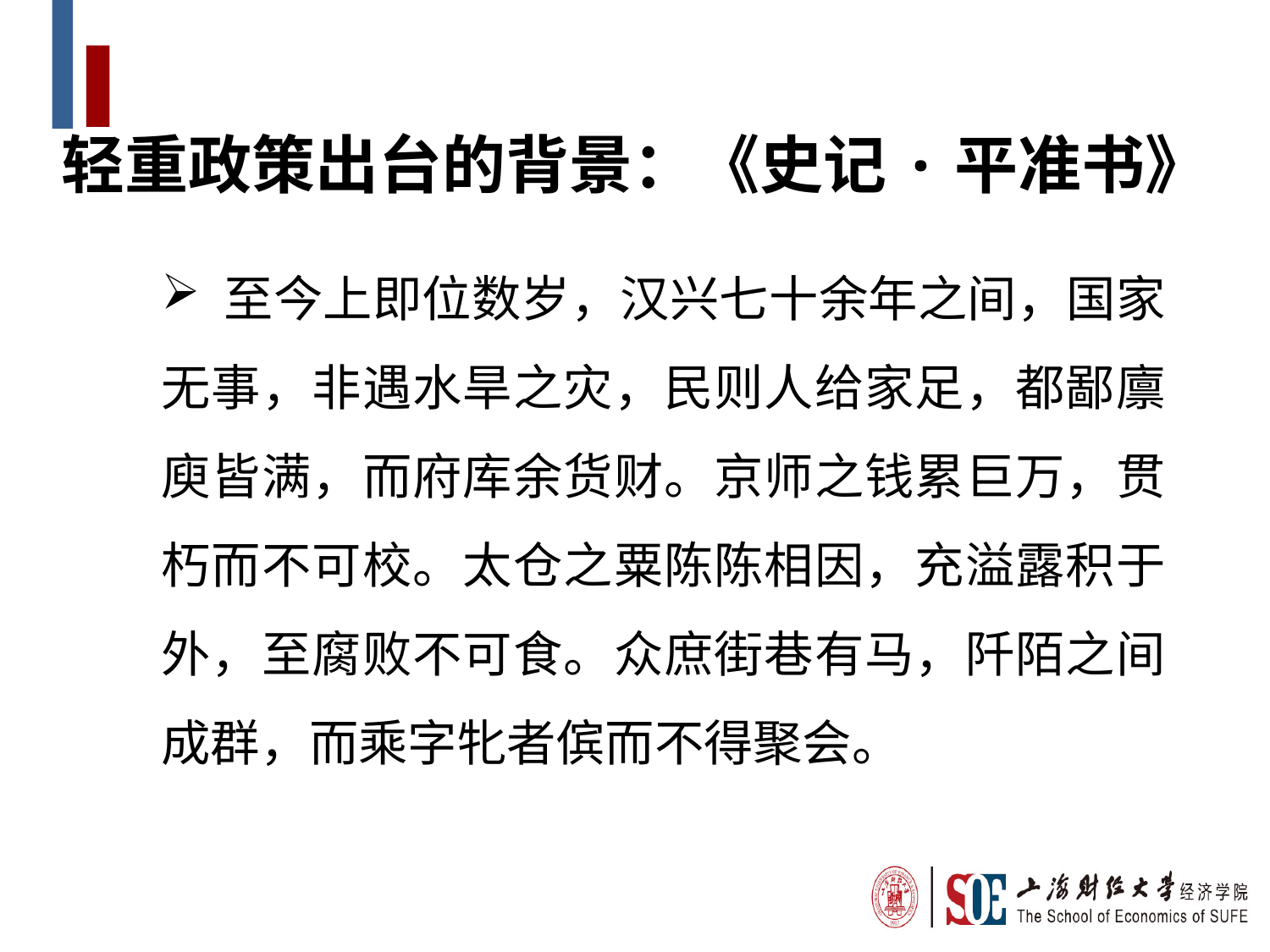

轻重政策出台的背景：《史记·平准书》
 至今上即位数岁，汉兴七十余年之间，国家无事，非遇水旱之灾，民则人给家足，都鄙廪庾皆满，而府库余货财。京师之钱累巨万，贯朽而不可校。太仓之粟陈陈相因，充溢露积于外，至腐败不可食。众庶街巷有马，阡陌之间成群，而乘字牝者傧而不得聚会。